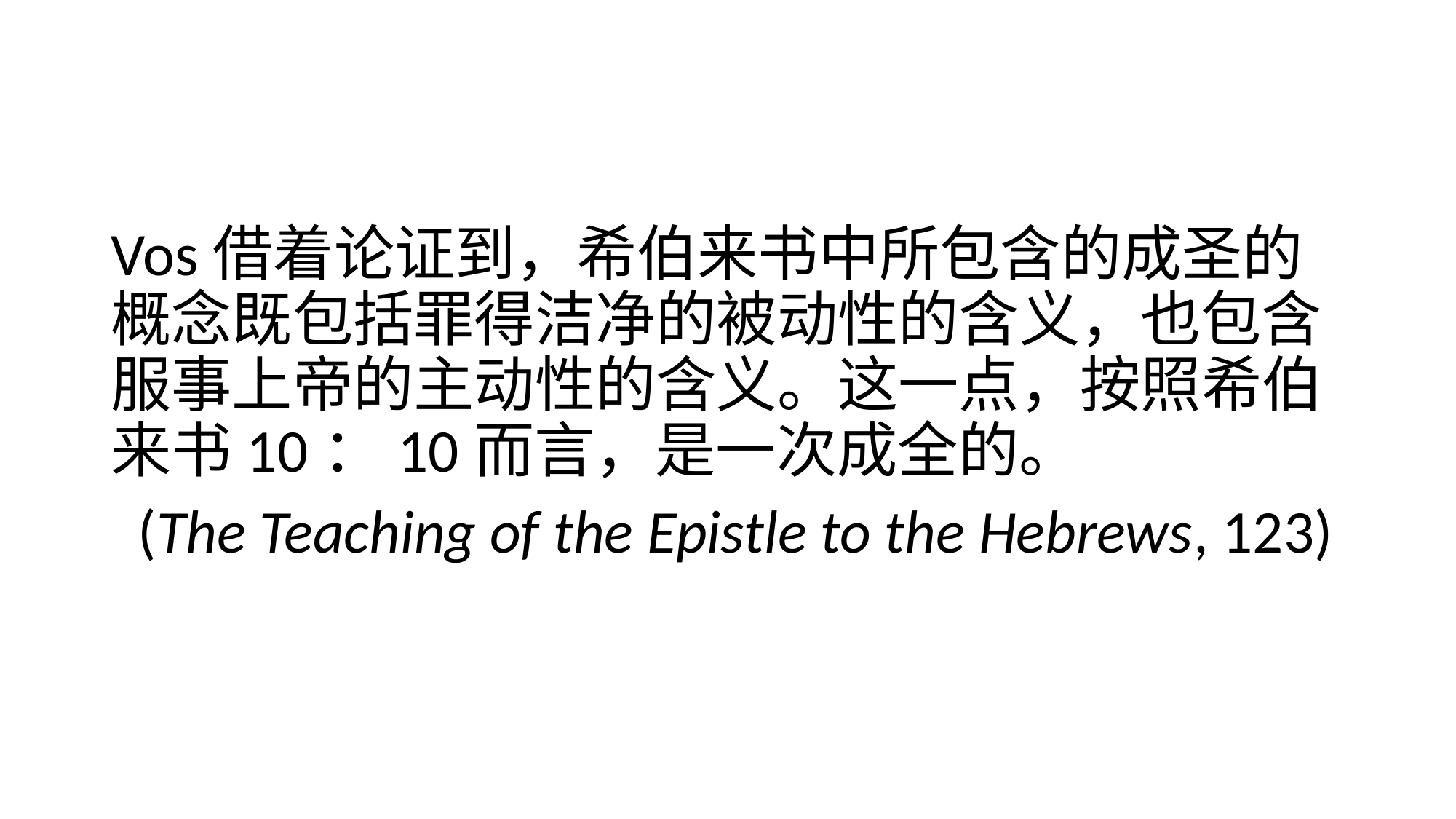

#
Vos借着论证到，希伯来书中所包含的成圣的概念既包括罪得洁净的被动性的含义，也包含服事上帝的主动性的含义。这一点，按照希伯来书10：10而言，是一次成全的。
  (The Teaching of the Epistle to the Hebrews, 123)